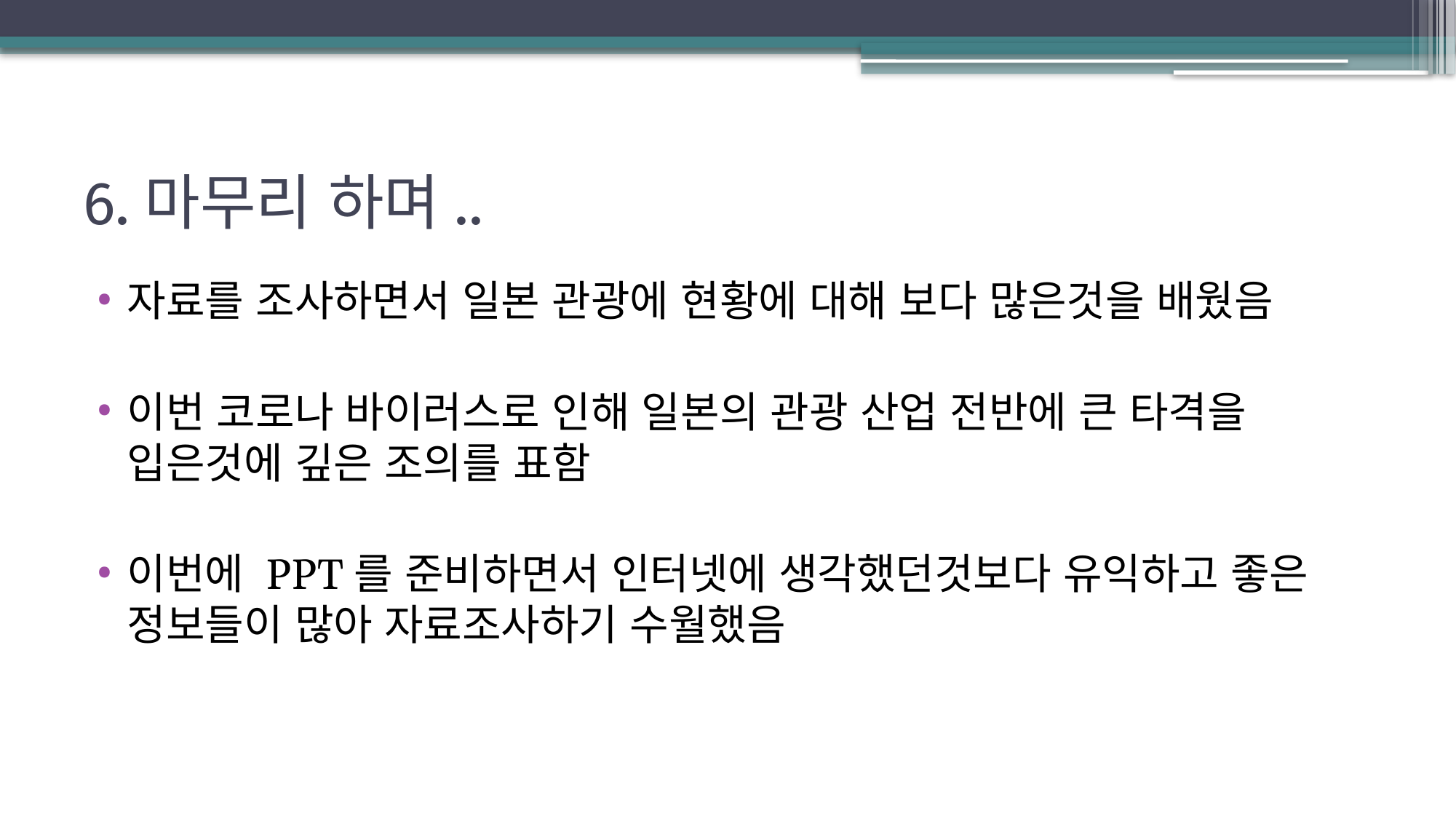

# 6.마무리 하며..
자료를 조사하면서 일본 관광에 현황에 대해 보다 많은것을 배웠음

이번 코로나 바이러스로 인해 일본의 관광 산업 전반에 큰 타격을 입은것에 깊은 조의를 표함

이번에 PPT를 준비하면서 인터넷에 생각했던것보다 유익하고 좋은 정보들이 많아 자료조사하기 수월했음